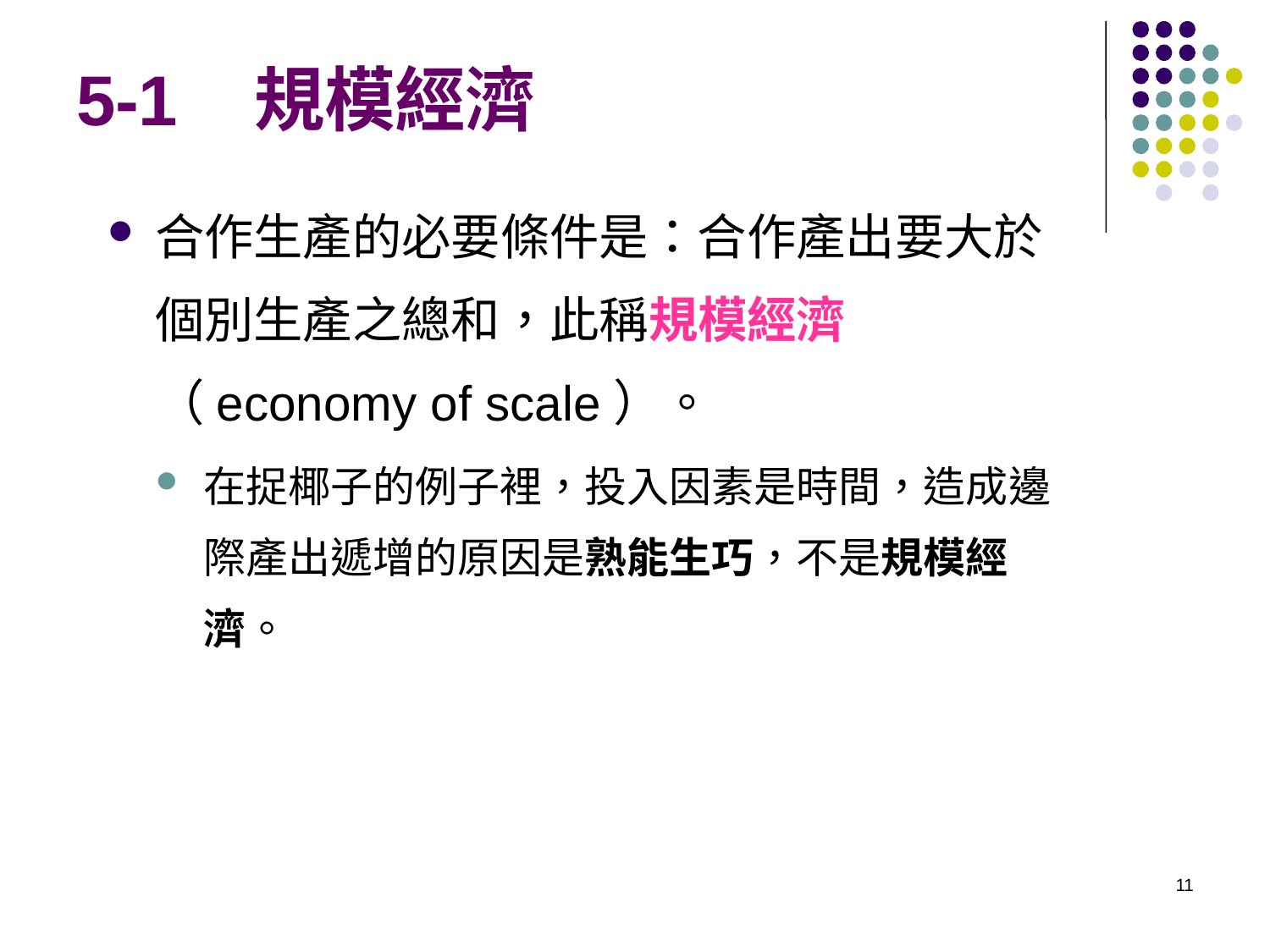

# 5-1   規模經濟
合作生產的必要條件是：合作產出要大於個別生產之總和，此稱規模經濟（economy of scale）。
在捉椰子的例子裡，投入因素是時間，造成邊際產出遞增的原因是熟能生巧，不是規模經濟。
11